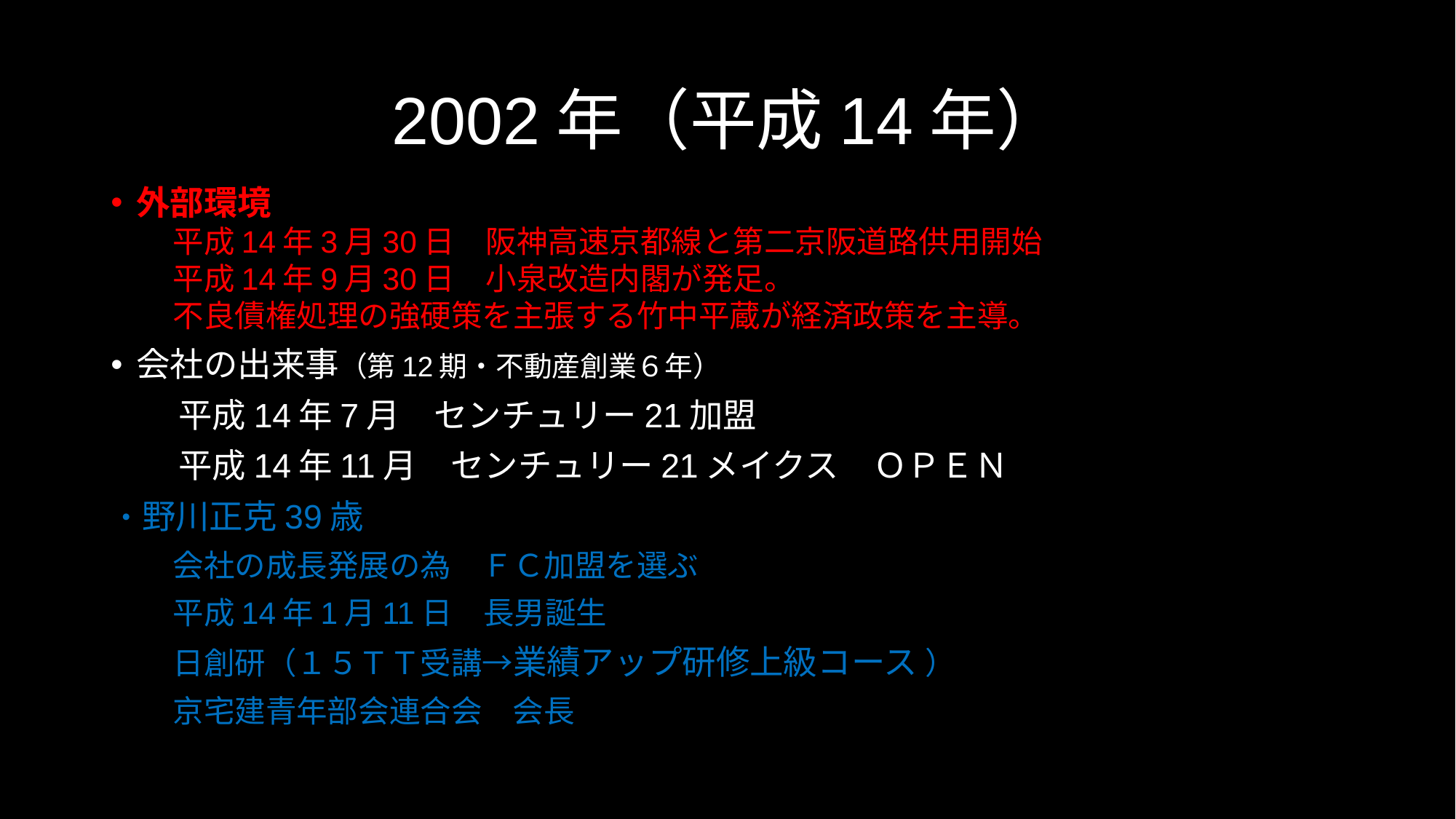

# 2002年（平成14年）
外部環境
　　平成14年3月30日　阪神高速京都線と第二京阪道路供用開始
　　平成14年9月30日　小泉改造内閣が発足。
　　不良債権処理の強硬策を主張する竹中平蔵が経済政策を主導。
会社の出来事（第12期・不動産創業６年）
　　平成14年7月　センチュリー21加盟
　　平成14年11月　センチュリー21メイクス　ＯＰＥＮ
・野川正克39歳
　　会社の成長発展の為　ＦＣ加盟を選ぶ
　　平成14年1月11日　長男誕生
　　日創研（１５ＴＴ受講→業績アップ研修上級コース ）
　　京宅建青年部会連合会　会長